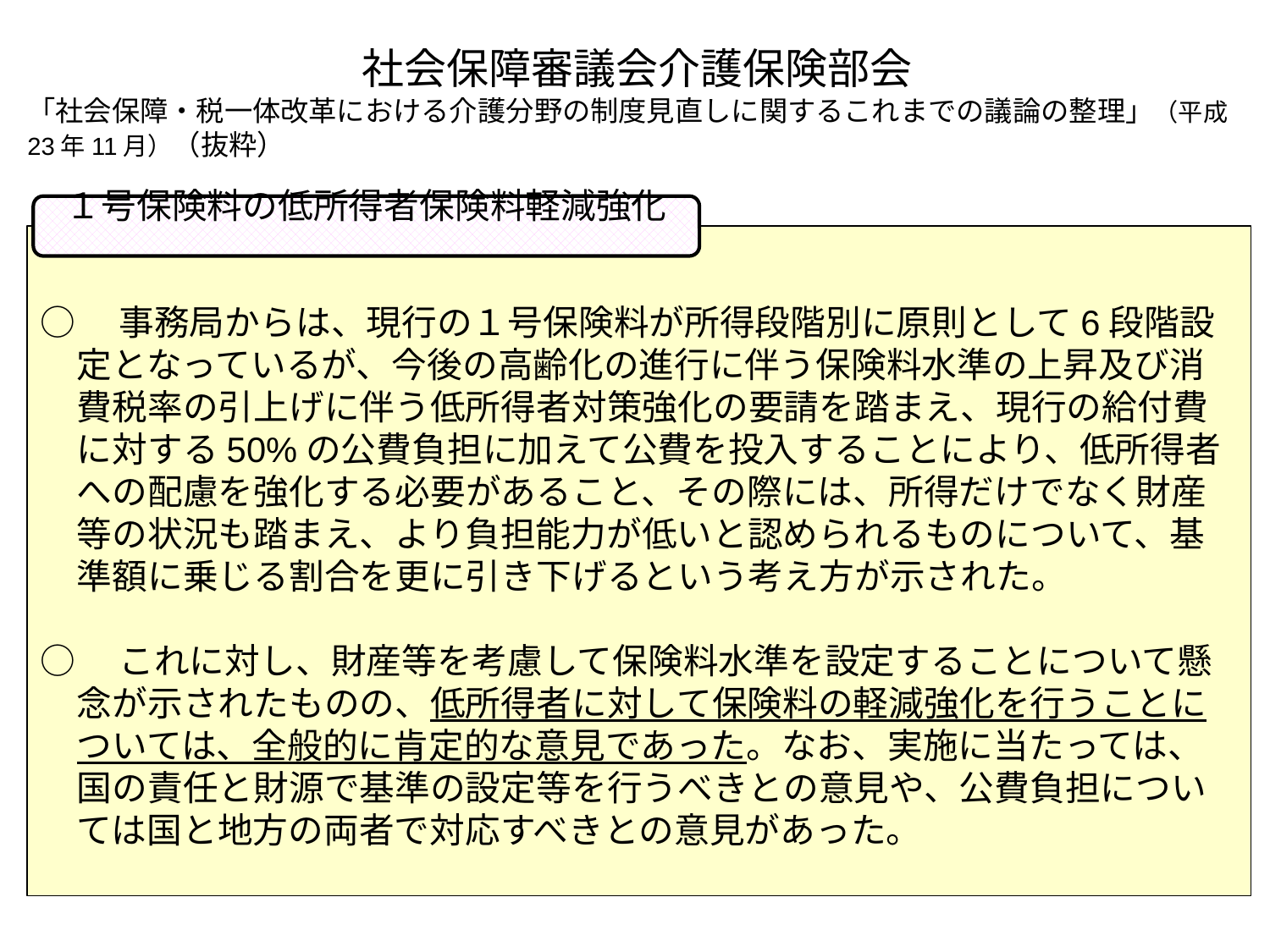

社会保障審議会介護保険部会
「社会保障・税一体改革における介護分野の制度見直しに関するこれまでの議論の整理」（平成23年11月）（抜粋）
１号保険料の低所得者保険料軽減強化

○　事務局からは、現行の１号保険料が所得段階別に原則として6段階設定となっているが、今後の高齢化の進行に伴う保険料水準の上昇及び消費税率の引上げに伴う低所得者対策強化の要請を踏まえ、現行の給付費に対する50%の公費負担に加えて公費を投入することにより、低所得者への配慮を強化する必要があること、その際には、所得だけでなく財産等の状況も踏まえ、より負担能力が低いと認められるものについて、基準額に乗じる割合を更に引き下げるという考え方が示された。

○　これに対し、財産等を考慮して保険料水準を設定することについて懸念が示されたものの、低所得者に対して保険料の軽減強化を行うことについては、全般的に肯定的な意見であった。なお、実施に当たっては、国の責任と財源で基準の設定等を行うべきとの意見や、公費負担については国と地方の両者で対応すべきとの意見があった。